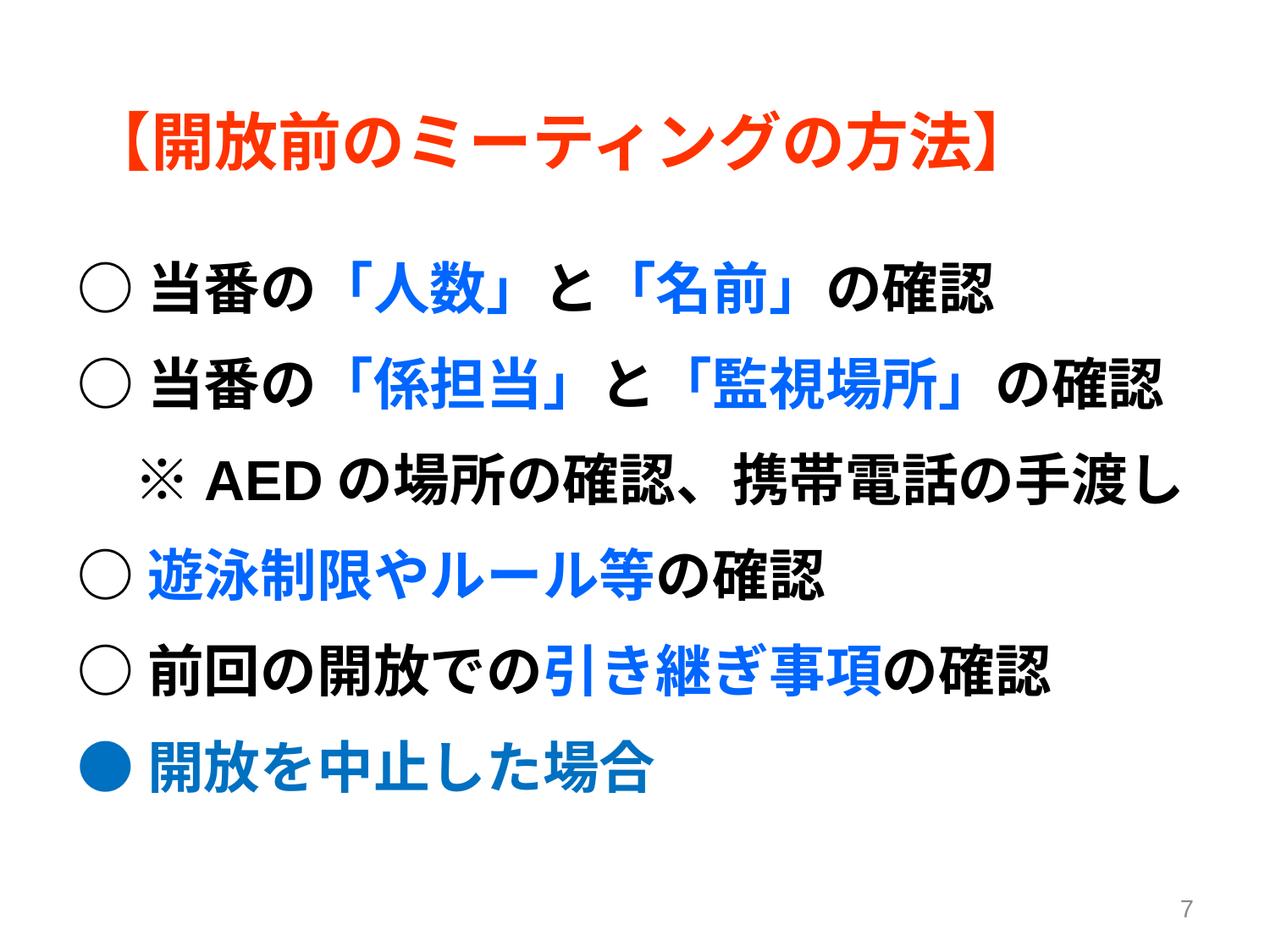

【開放前のミーティングの方法】
○当番の「人数」と「名前」の確認
○当番の「係担当」と「監視場所」の確認
　※AEDの場所の確認、携帯電話の手渡し
○遊泳制限やルール等の確認
○前回の開放での引き継ぎ事項の確認
●開放を中止した場合
7